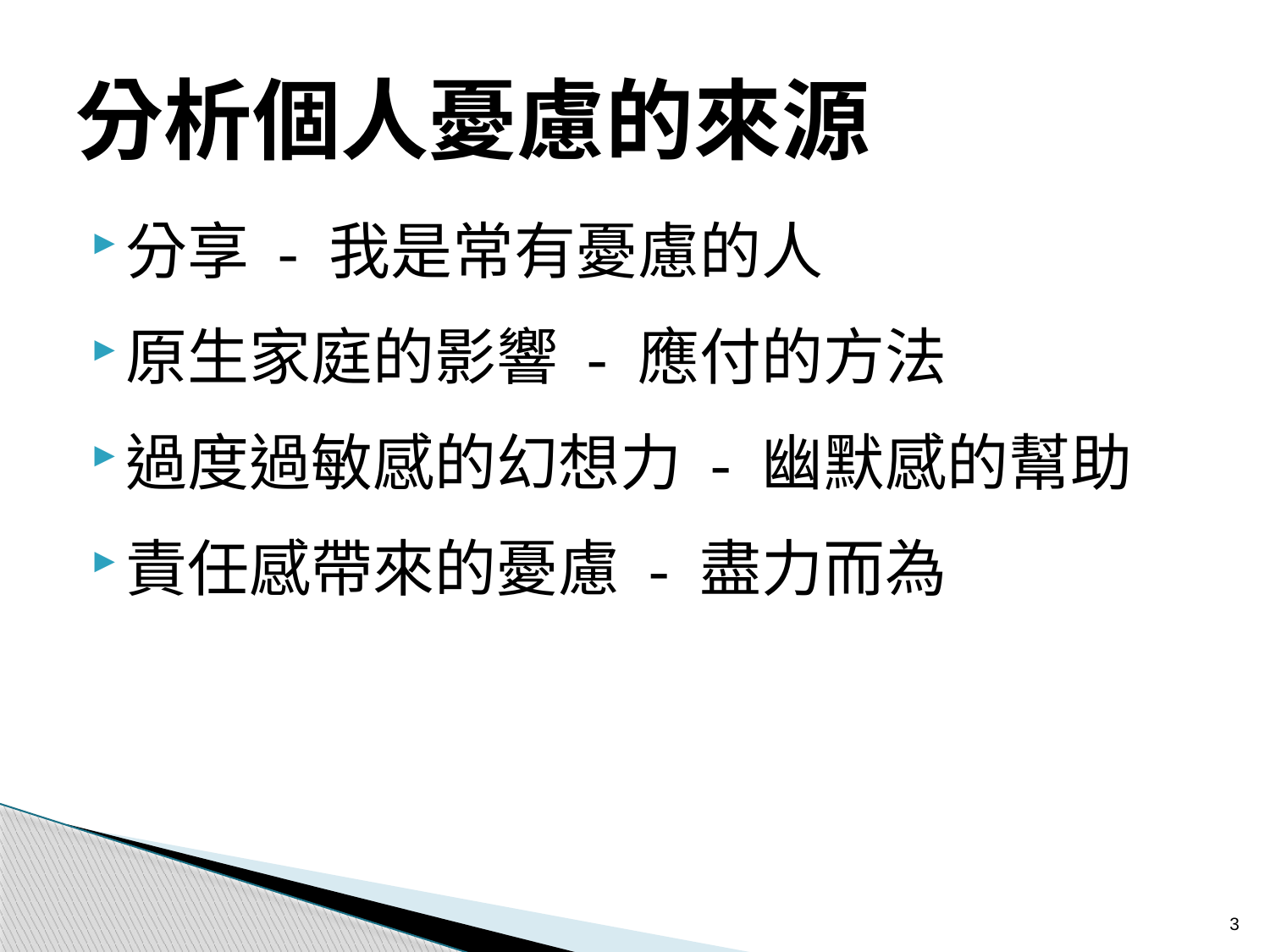

# 分析個人憂慮的來源
分享 - 我是常有憂慮的人
原生家庭的影響 - 應付的方法
過度過敏感的幻想力 - 幽默感的幫助
責任感帶來的憂慮 - 盡力而為
3